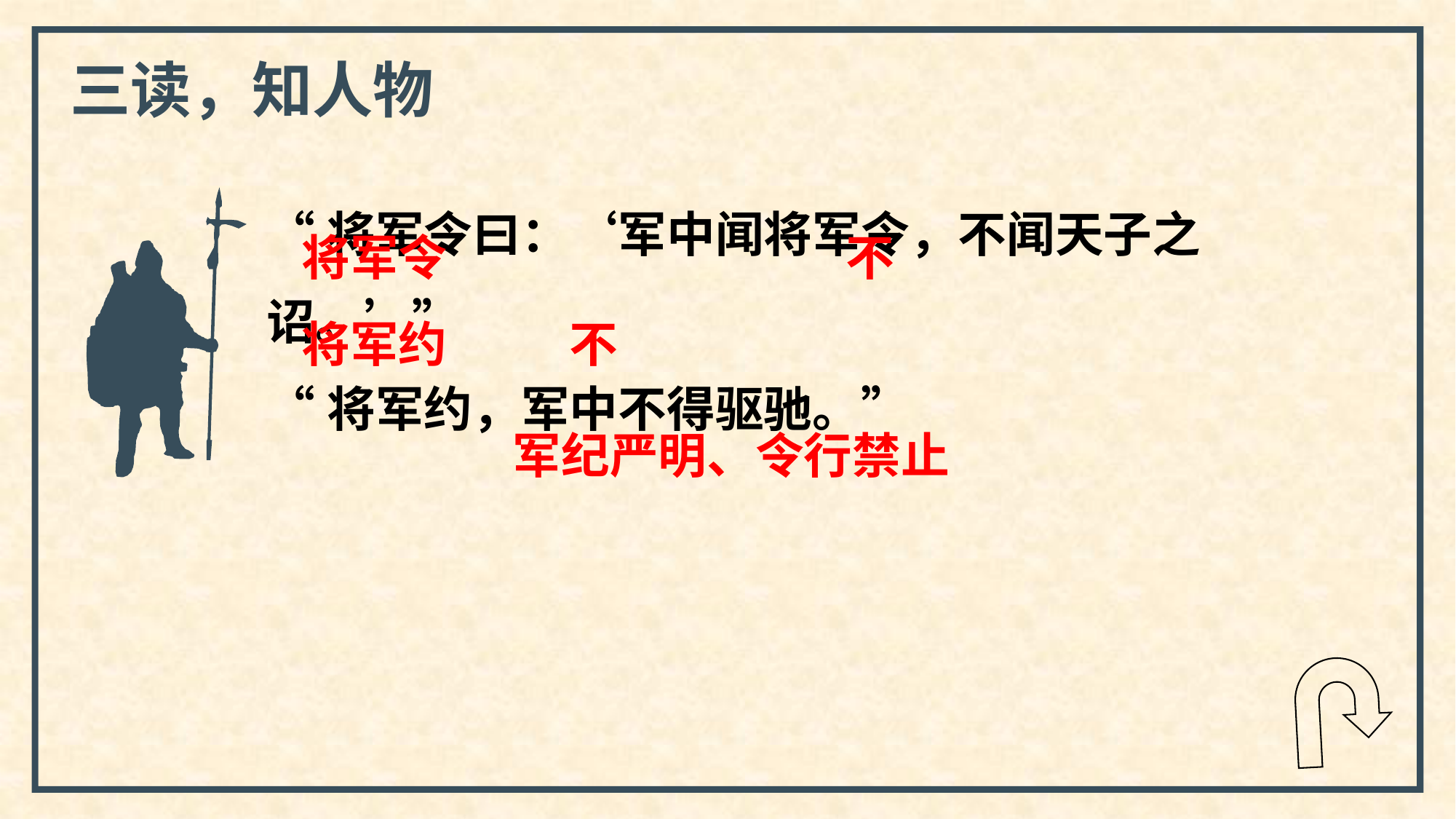

三读，知人物

“将军令曰：‘军中闻将军令，不闻天子之诏。’”
“将军约，军中不得驱驰。”

将军令
不
将军约
不
军纪严明、令行禁止